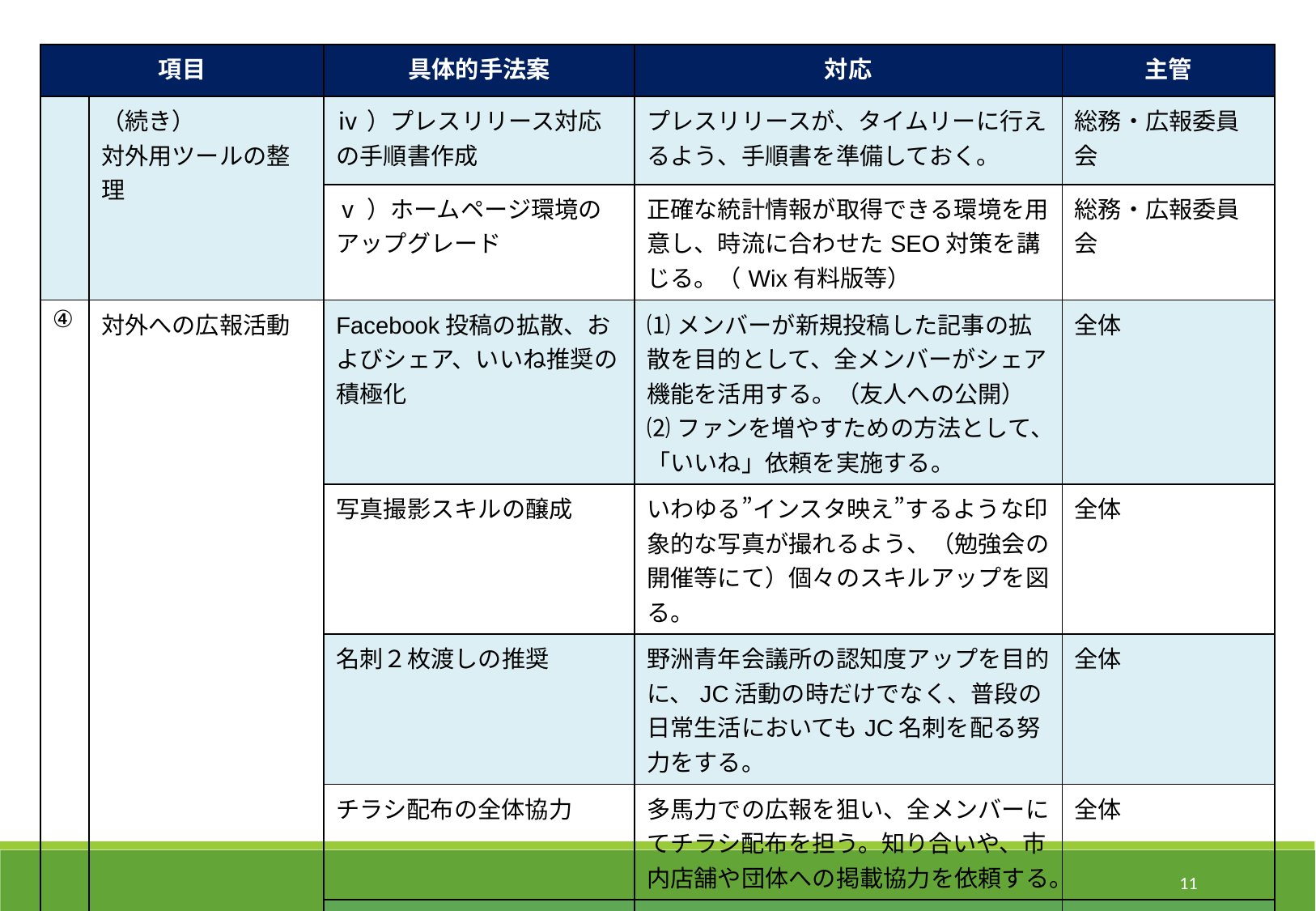

| 項目 |  | 具体的手法案 | 対応 | 主管 |
| --- | --- | --- | --- | --- |
|  | （続き） 対外用ツールの整理 | ⅳ）プレスリリース対応の手順書作成 | プレスリリースが、タイムリーに行えるよう、手順書を準備しておく。 | 総務・広報委員会 |
|  |  | ⅴ）ホームページ環境のアップグレード | 正確な統計情報が取得できる環境を用意し、時流に合わせたSEO対策を講じる。（Wix有料版等） | 総務・広報委員会 |
| ④ | 対外への広報活動 | Facebook投稿の拡散、およびシェア、いいね推奨の積極化 | ⑴メンバーが新規投稿した記事の拡散を目的として、全メンバーがシェア機能を活用する。（友人への公開） ⑵ファンを増やすための方法として、「いいね」依頼を実施する。 | 全体 |
|  |  | 写真撮影スキルの醸成 | いわゆる”インスタ映え”するような印象的な写真が撮れるよう、（勉強会の開催等にて）個々のスキルアップを図る。 | 全体 |
|  |  | 名刺２枚渡しの推奨 | 野洲青年会議所の認知度アップを目的に、JC活動の時だけでなく、普段の日常生活においてもJC名刺を配る努力をする。 | 全体 |
|  |  | チラシ配布の全体協力 | 多馬力での広報を狙い、全メンバーにてチラシ配布を担う。知り合いや、市内店舗や団体への掲載協力を依頼する。 | 全体 |
|  |  | 配信サービス登録の推奨 （配信サービス構築後） | 広報効率化を狙い、オンライン広告を実施する。 | 総務・広報委員会 |
11